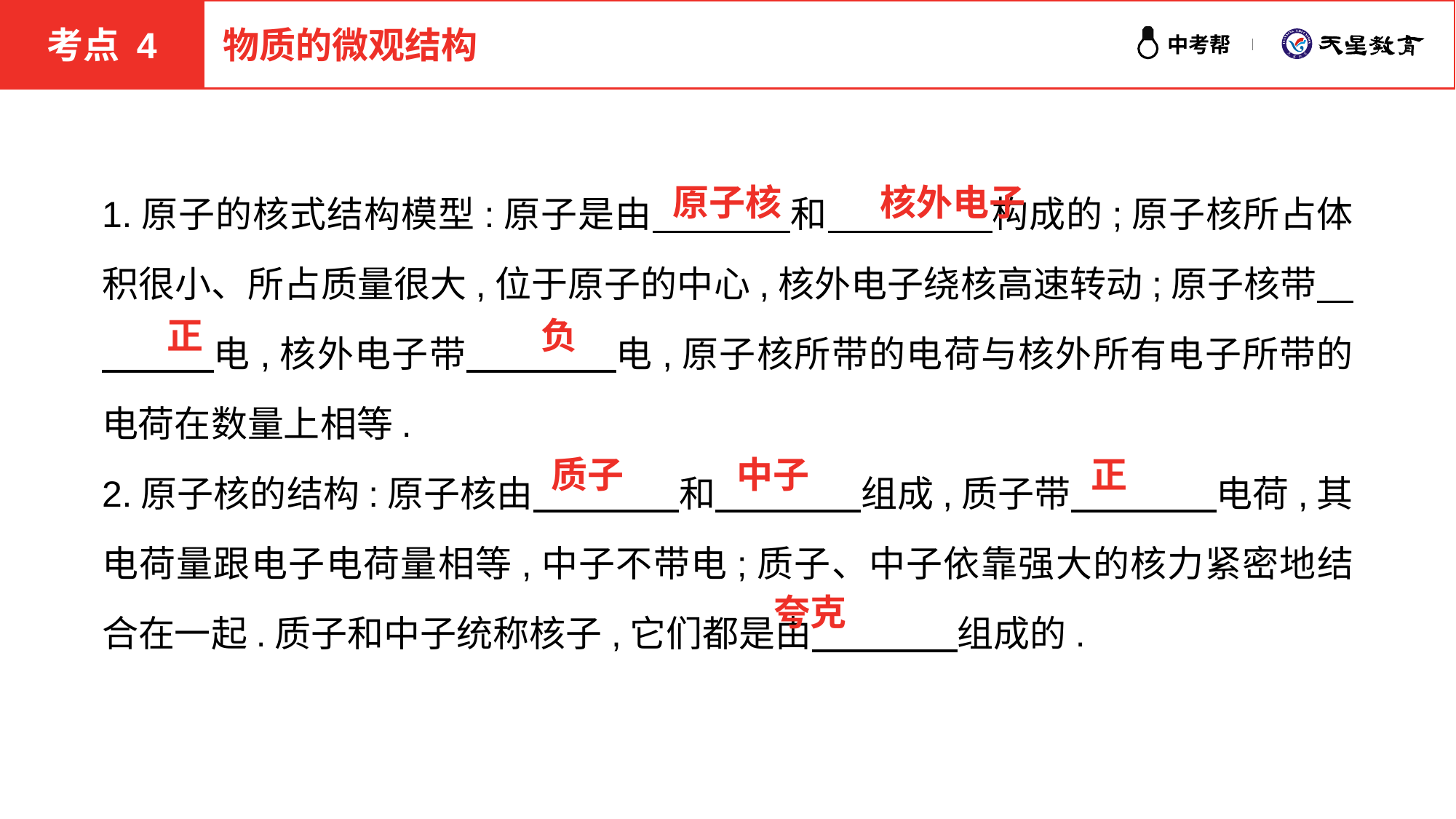

考点 4
物质的微观结构
1.原子的核式结构模型:原子是由　   　　和　      　　构成的;原子核所占体积很小、所占质量很大,位于原子的中心,核外电子绕核高速转动;原子核带　　　　电,核外电子带　　　　电,原子核所带的电荷与核外所有电子所带的电荷在数量上相等.
2.原子核的结构:原子核由　　　　和　　　　组成,质子带　　　　电荷,其电荷量跟电子电荷量相等,中子不带电;质子、中子依靠强大的核力紧密地结合在一起.质子和中子统称核子,它们都是由　　　　组成的.
原子核
核外电子
正
负
质子
中子
正
夸克